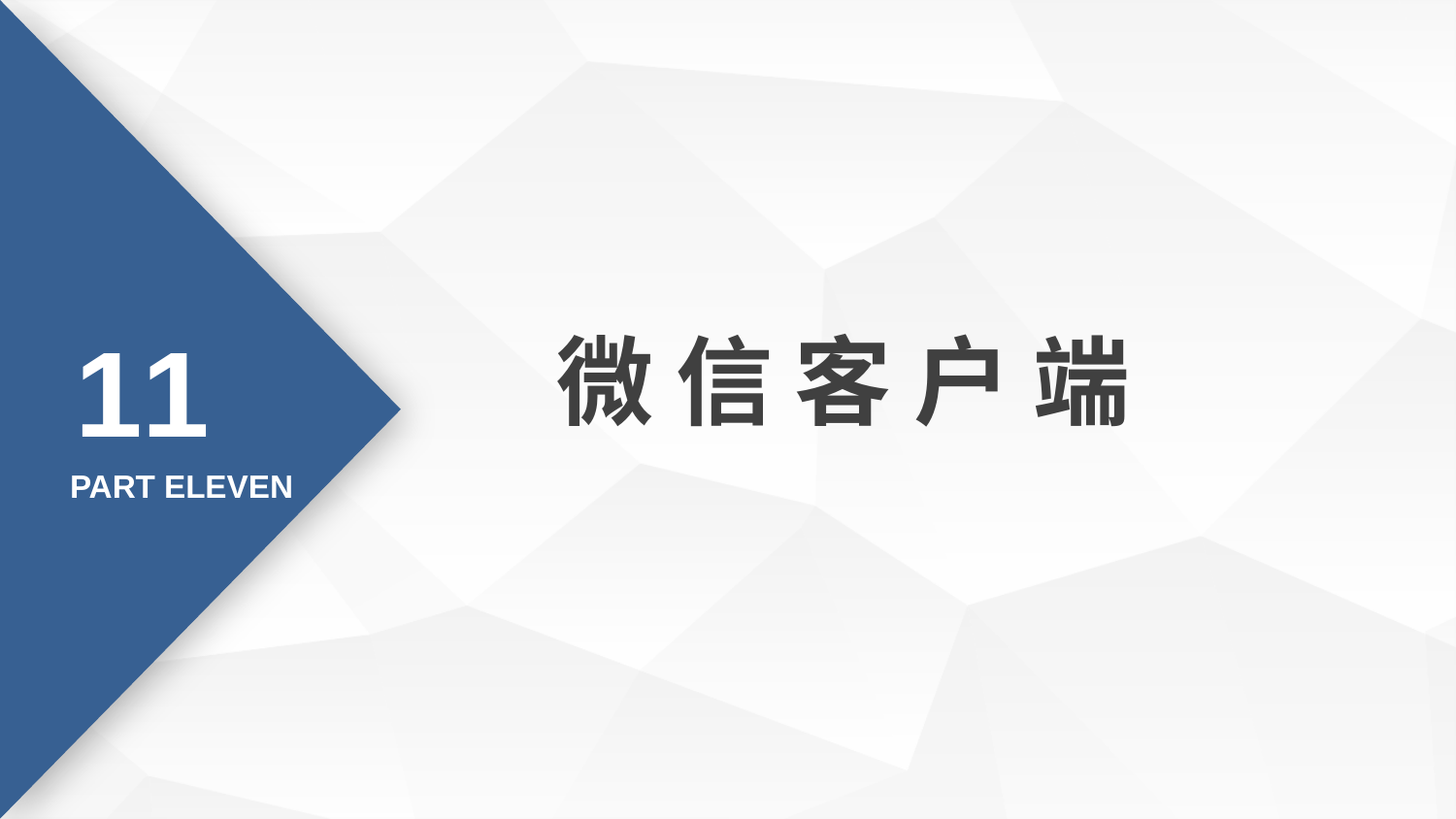

11
微 信 客 户 端
PART ELEVEN